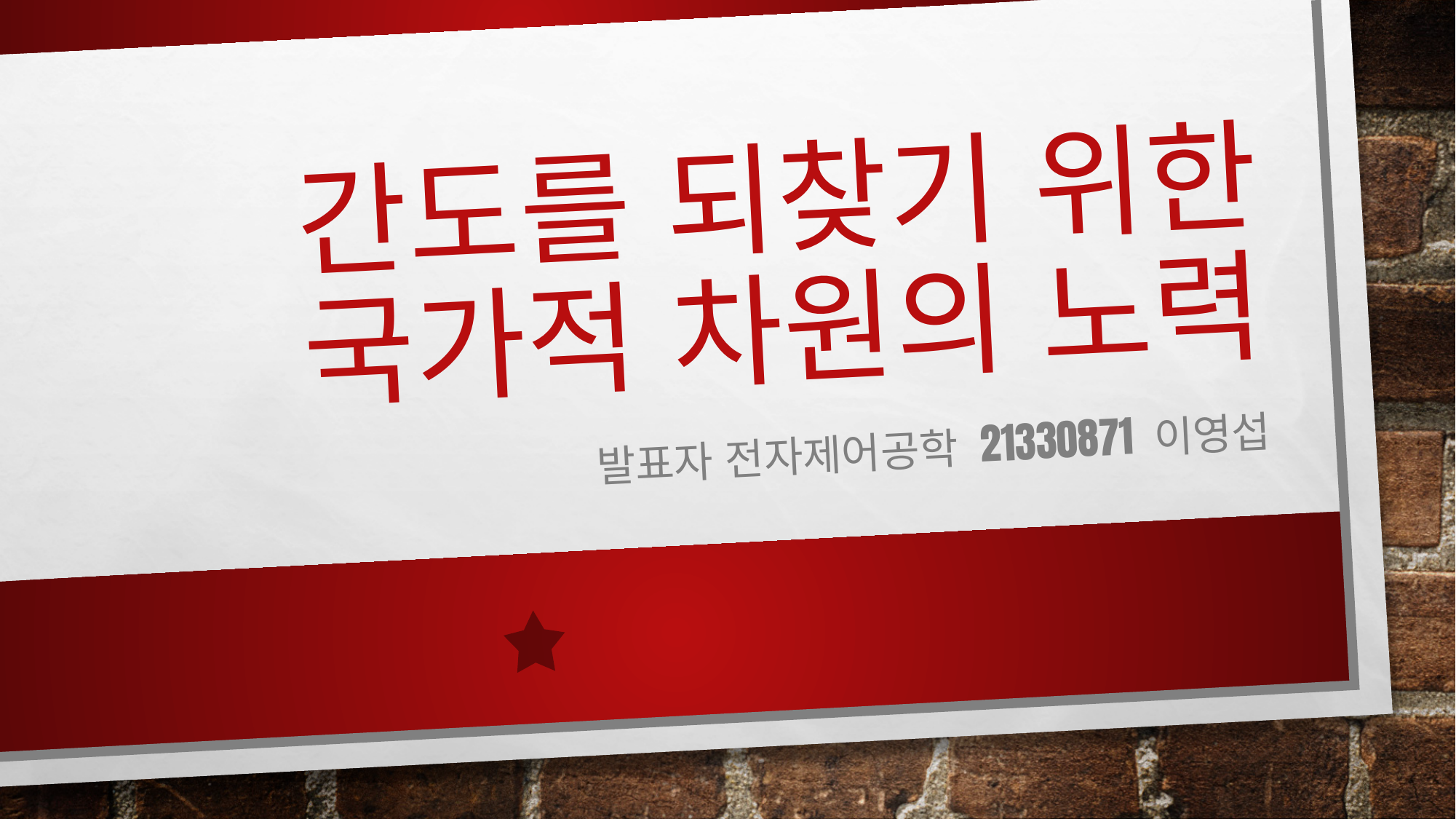

# 간도를 되찾기 위한 국가적 차원의 노력
발표자 전자제어공학 21330871 이영섭